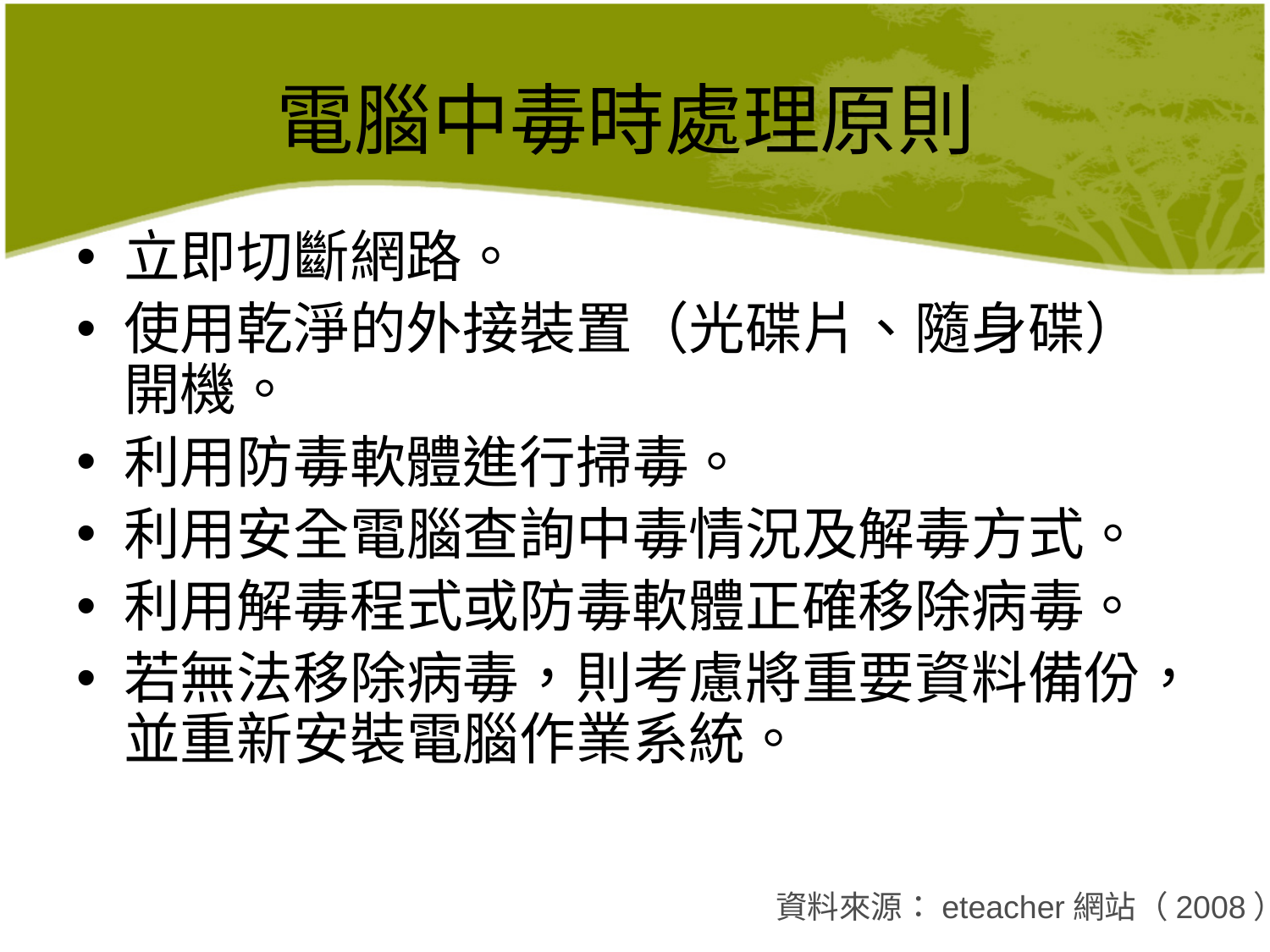

# 電腦中毒時處理原則
立即切斷網路。
使用乾淨的外接裝置（光碟片、隨身碟）開機。
利用防毒軟體進行掃毒。
利用安全電腦查詢中毒情況及解毒方式。
利用解毒程式或防毒軟體正確移除病毒。
若無法移除病毒，則考慮將重要資料備份，並重新安裝電腦作業系統。
資料來源：eteacher網站（2008）